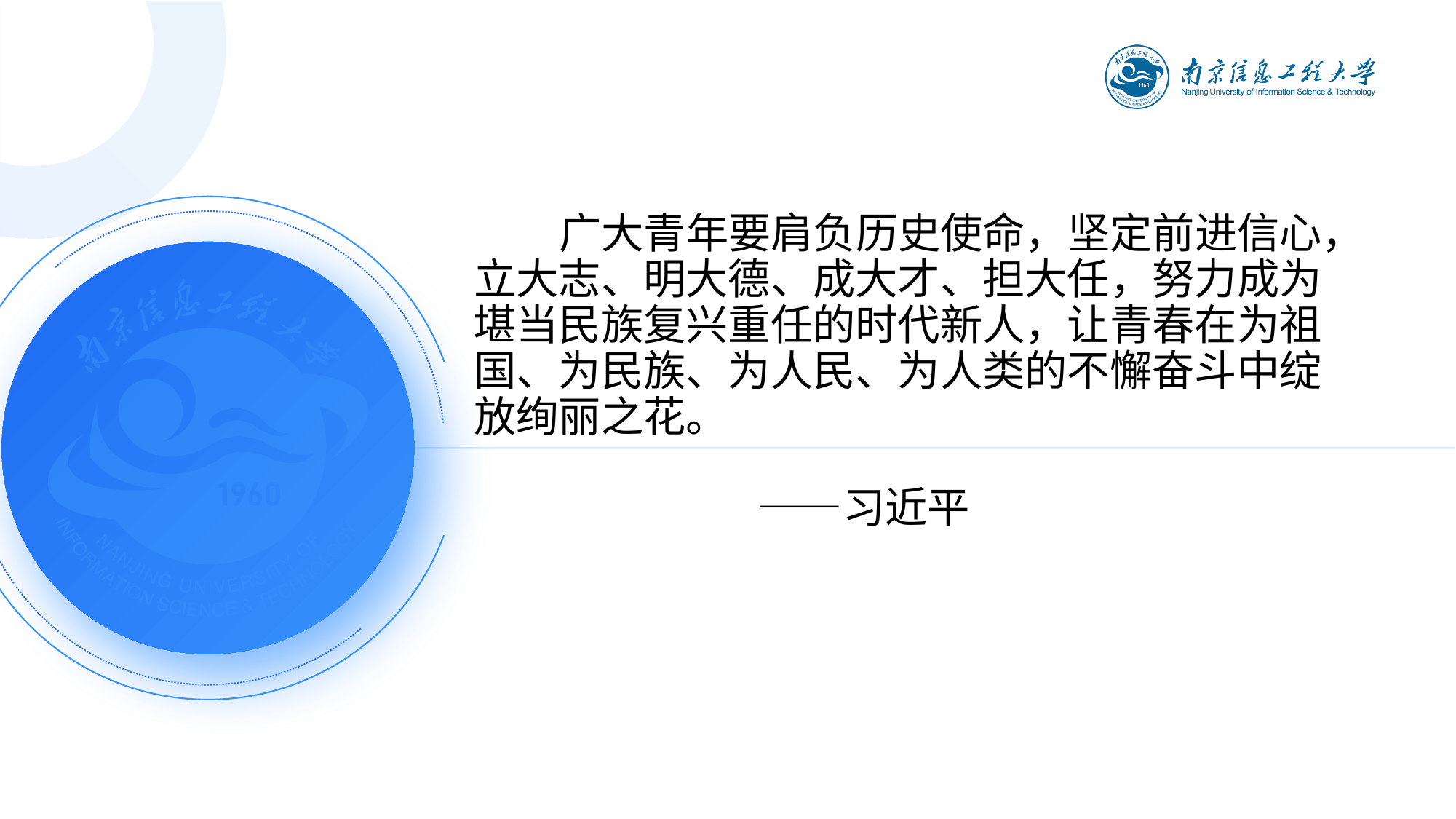

# 广大青年要肩负历史使命，坚定前进信心，立大志、明大德、成大才、担大任，努力成为堪当民族复兴重任的时代新人，让青春在为祖国、为民族、为人民、为人类的不懈奋斗中绽放绚丽之花。 ——习近平